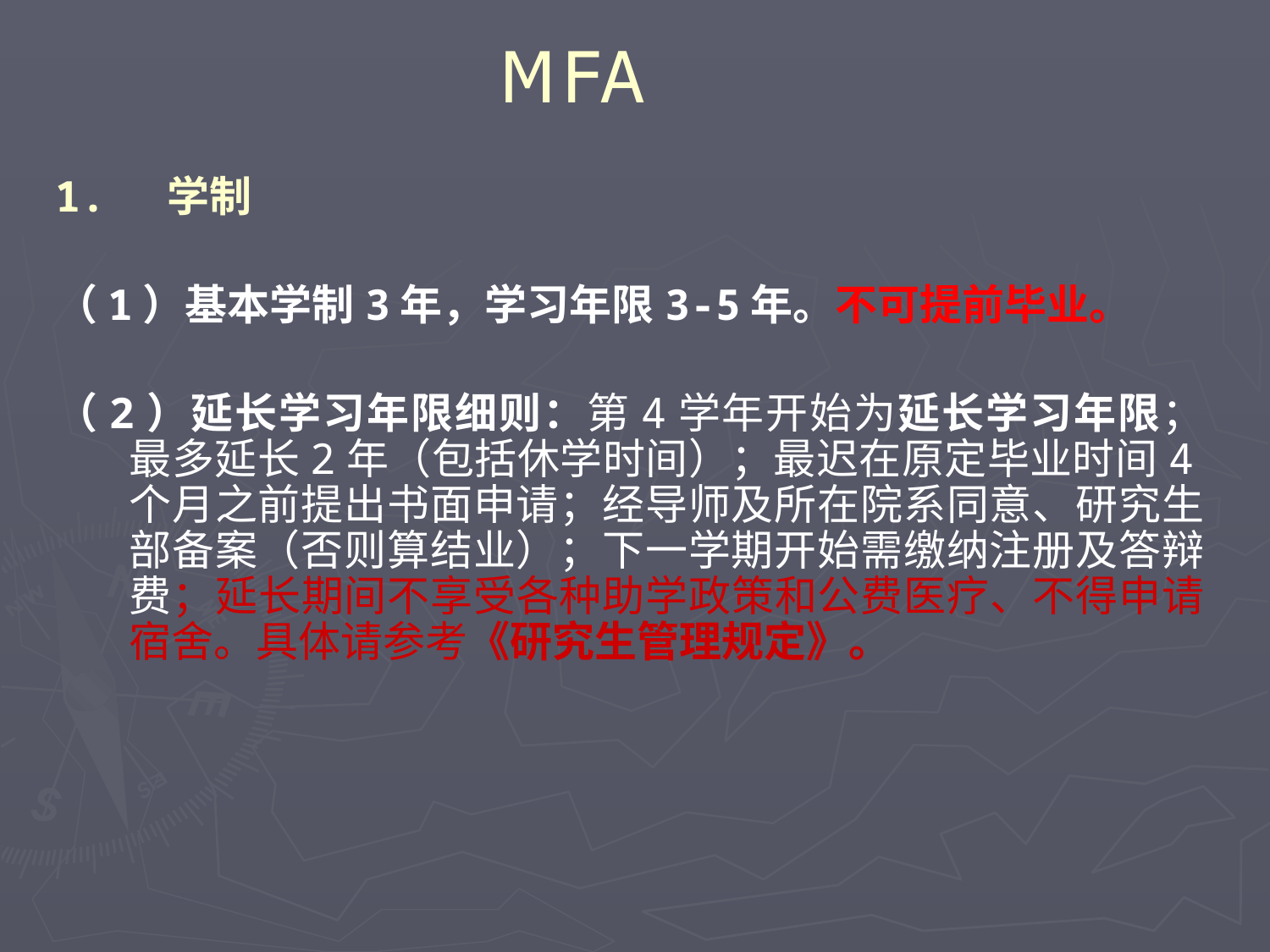

MFA
1.  学制

（1）基本学制3年，学习年限3-5年。不可提前毕业。

（2）延长学习年限细则：第4学年开始为延长学习年限；最多延长2年（包括休学时间）；最迟在原定毕业时间4个月之前提出书面申请；经导师及所在院系同意、研究生部备案（否则算结业）；下一学期开始需缴纳注册及答辩费；延长期间不享受各种助学政策和公费医疗、不得申请宿舍。具体请参考《研究生管理规定》。